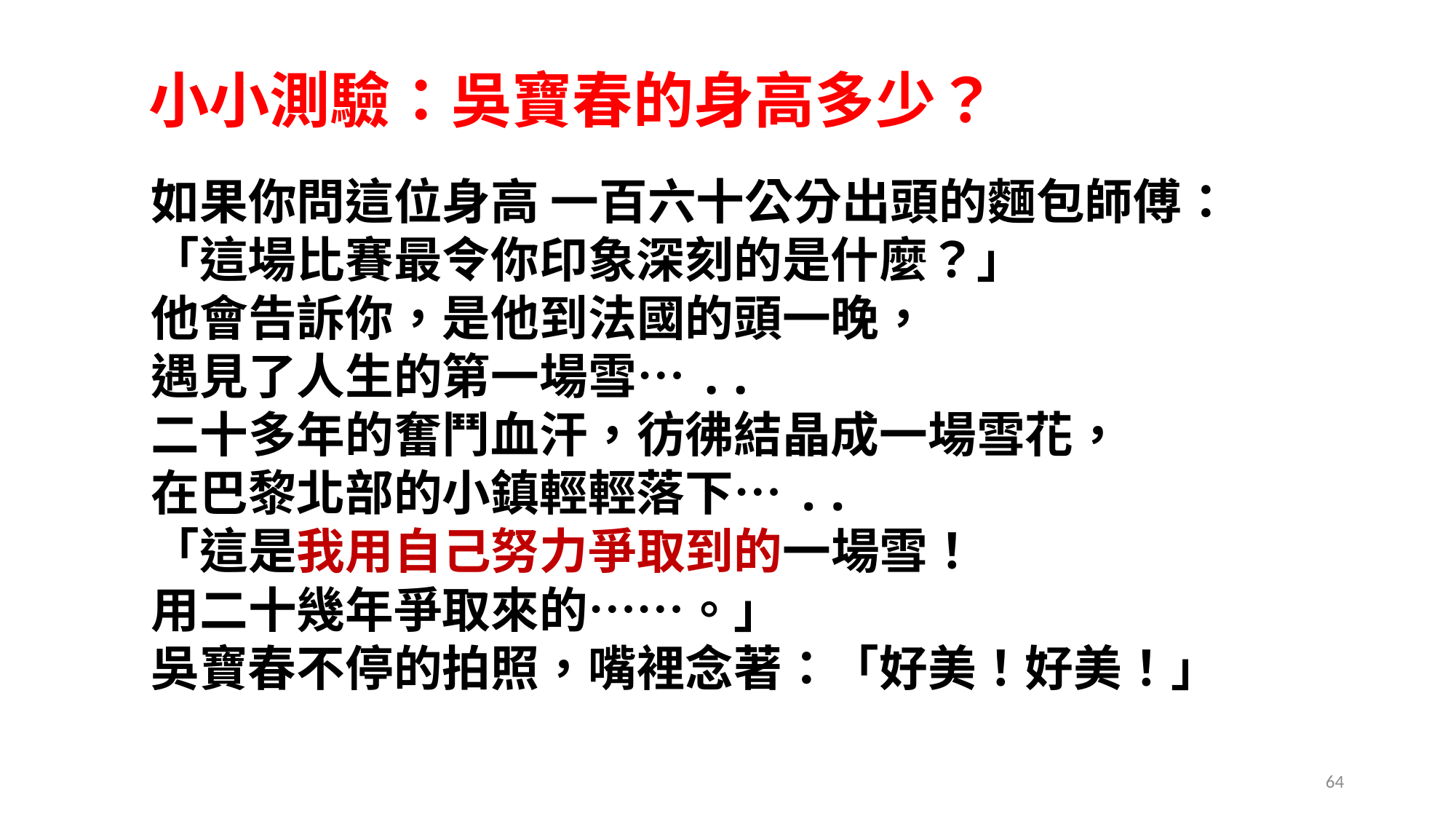

# 小小測驗：吳寶春的身高多少？
如果你問這位身高 一百六十公分出頭的麵包師傅：
「這場比賽最令你印象深刻的是什麼？」
他會告訴你，是他到法國的頭一晚，
遇見了人生的第一場雪…..
二十多年的奮鬥血汗，彷彿結晶成一場雪花，
在巴黎北部的小鎮輕輕落下…..
「這是我用自己努力爭取到的一場雪！
用二十幾年爭取來的……。」
吳寶春不停的拍照，嘴裡念著：「好美！好美！」

64